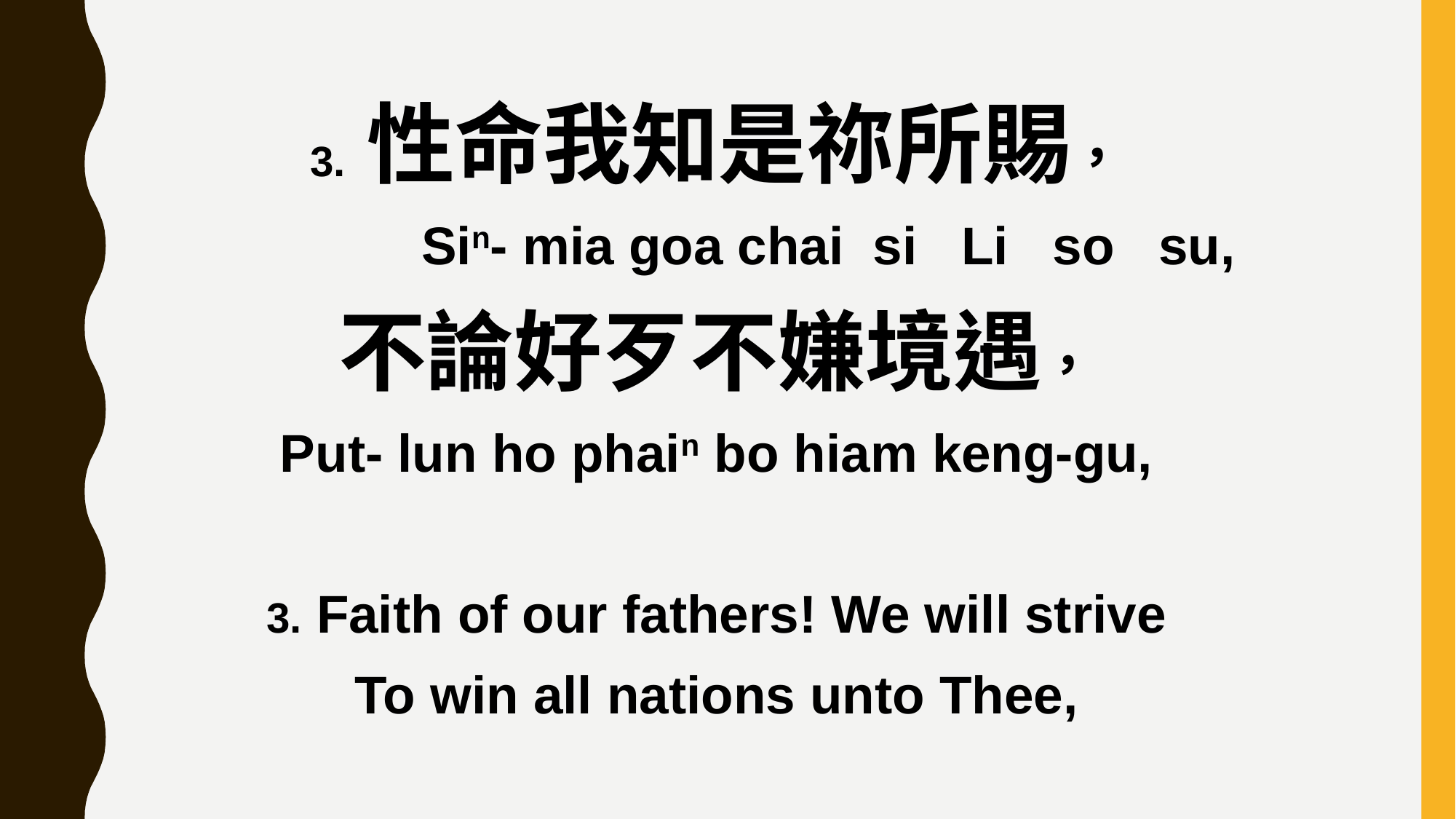

3. 性命我知是祢所賜，
                 Sin- mia goa chai  si   Li   so   su,
不論好歹不嫌境遇，
Put- lun ho phain bo hiam keng-gu,

3. Faith of our fathers! We will strive
To win all nations unto Thee,